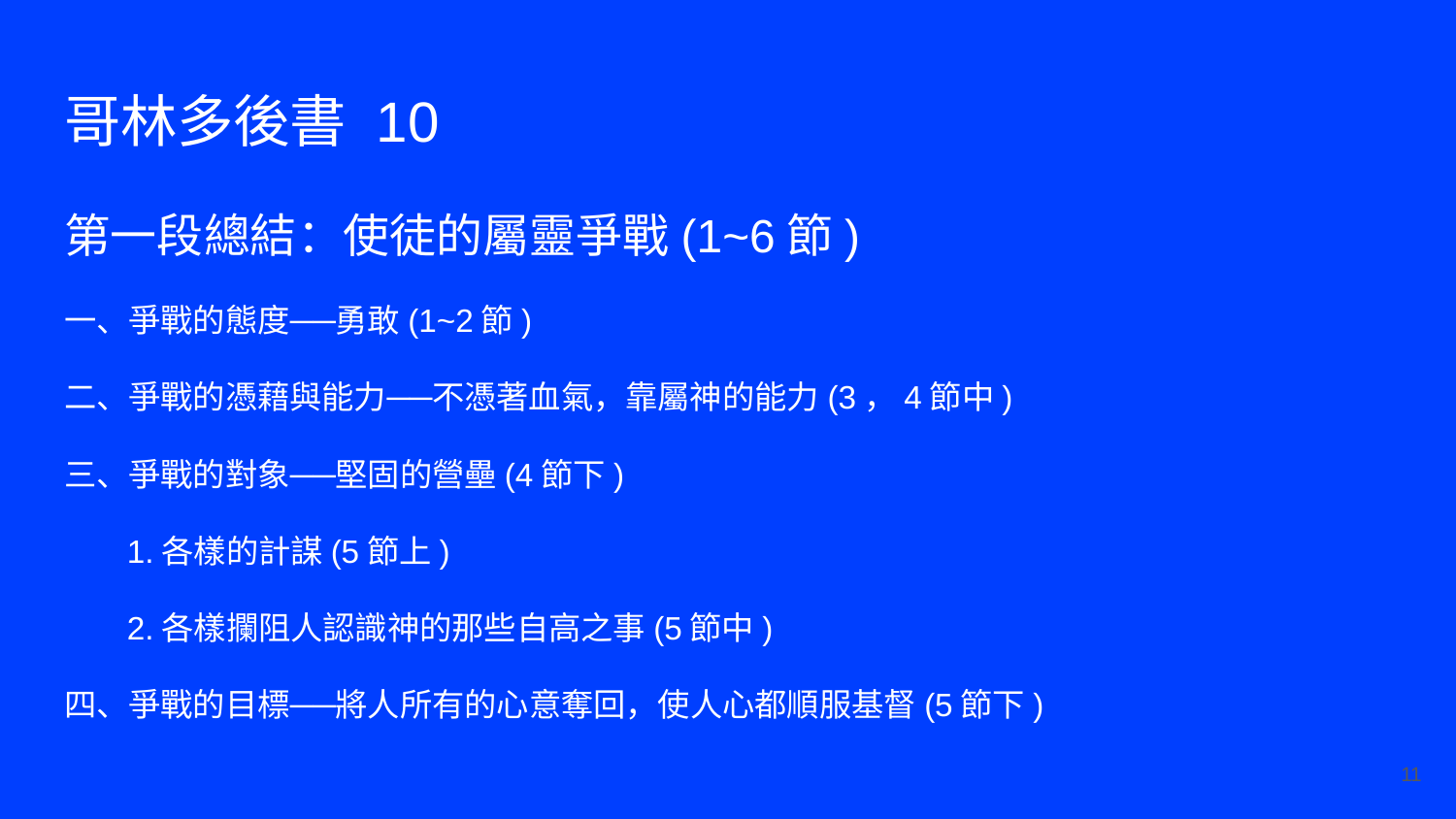

# 哥林多後書 10
第一段總結：使徒的屬靈爭戰(1~6節)
一、爭戰的態度──勇敢(1~2節)
二、爭戰的憑藉與能力──不憑著血氣，靠屬神的能力(3，4節中)
三、爭戰的對象──堅固的營壘(4節下)
       1.各樣的計謀(5節上)
       2.各樣攔阻人認識神的那些自高之事(5節中)
四、爭戰的目標──將人所有的心意奪回，使人心都順服基督(5節下)
11